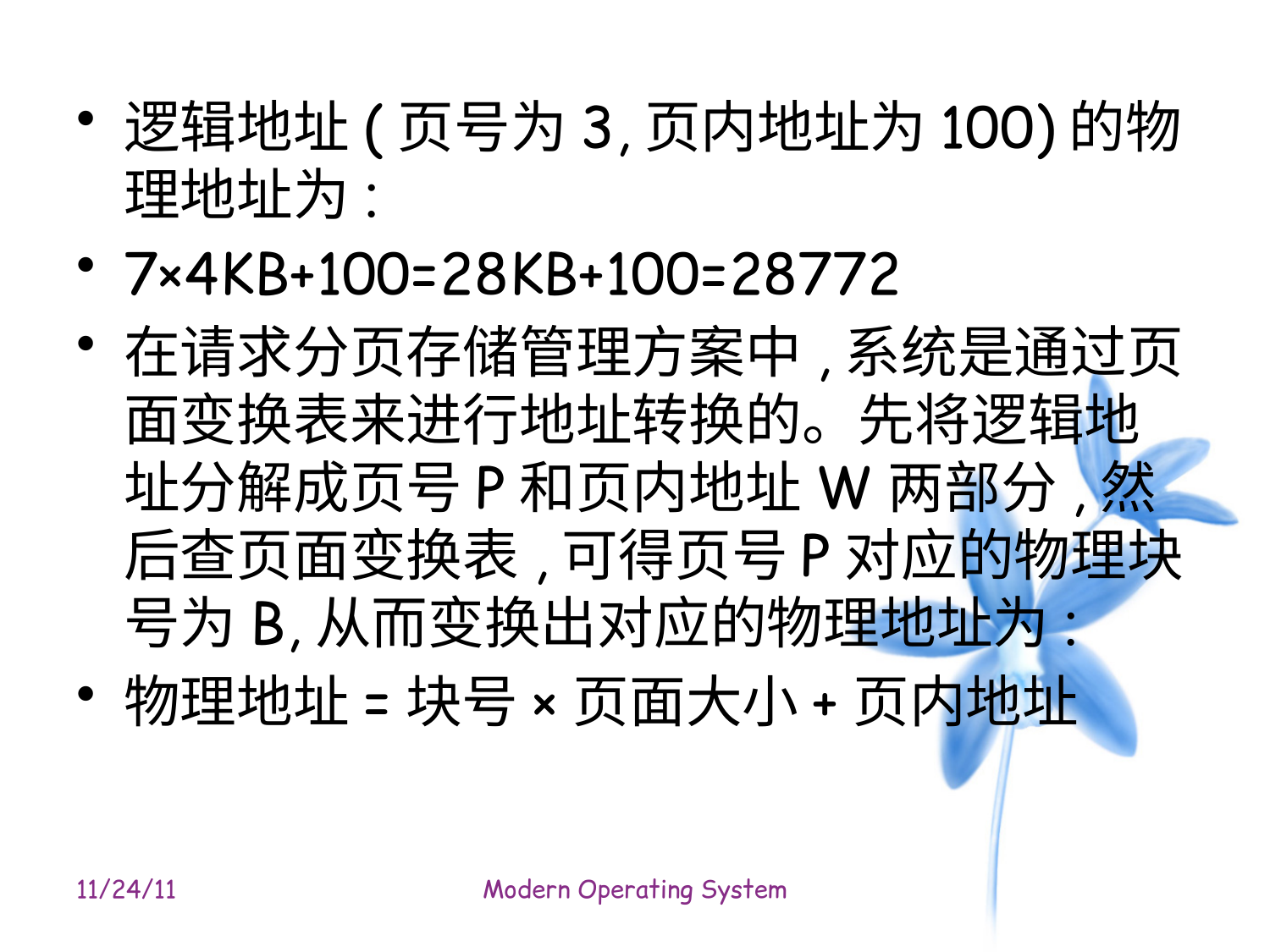

逻辑地址(页号为3,页内地址为100)的物理地址为:
7×4KB+100=28KB+100=28772
在请求分页存储管理方案中,系统是通过页面变换表来进行地址转换的。先将逻辑地址分解成页号P和页内地址W两部分,然后查页面变换表,可得页号P对应的物理块号为B,从而变换出对应的物理地址为:
物理地址=块号×页面大小+页内地址
11/24/11
Modern Operating System